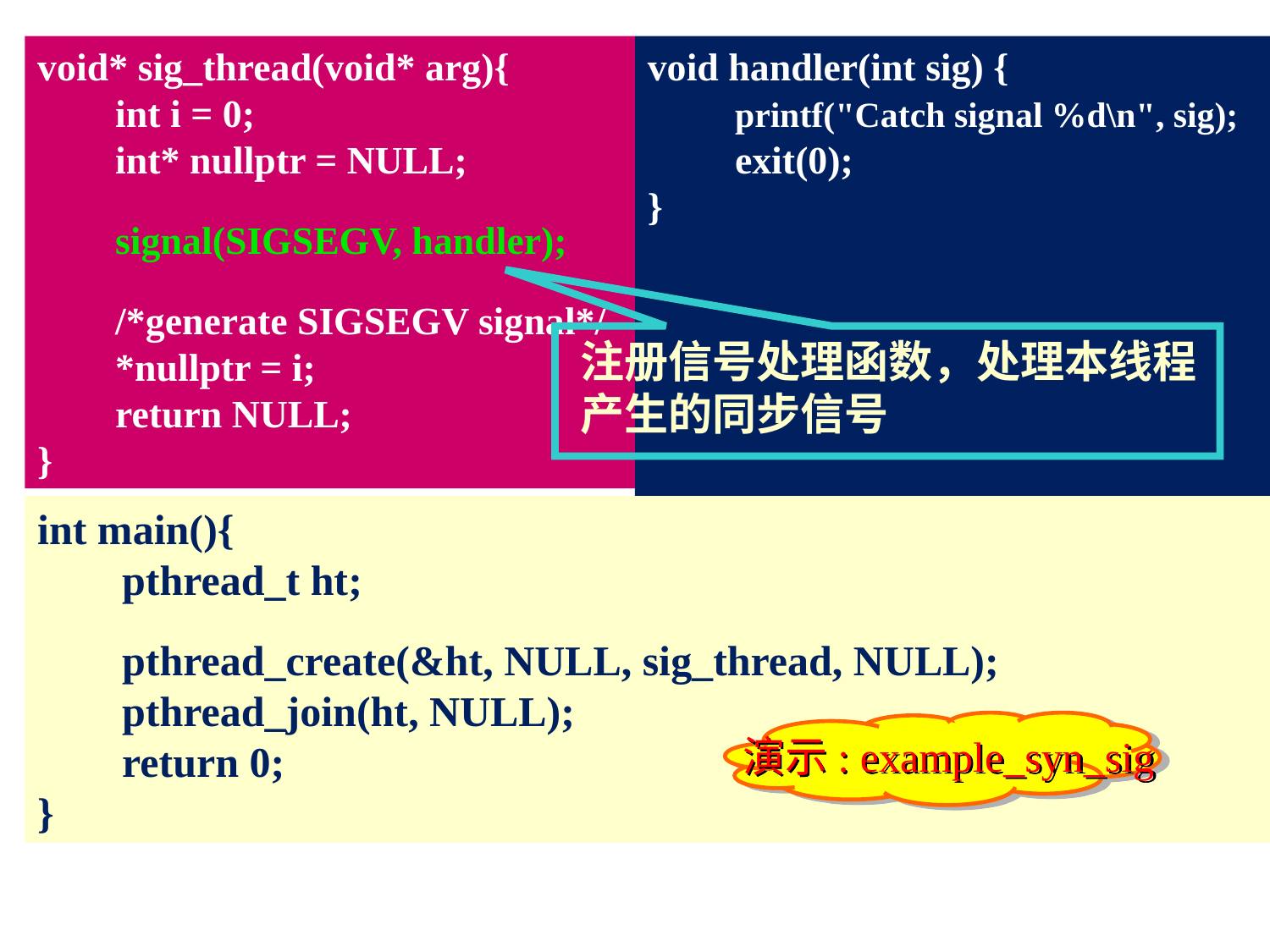

void* sig_thread(void* arg){
        int i = 0;
        int* nullptr = NULL;

        signal(SIGSEGV, handler);

        /*generate SIGSEGV signal*/
        *nullptr = i;
        return NULL;
}
void handler(int sig) {
         printf("Catch signal %d\n", sig);
         exit(0);
}

注册信号处理函数，处理本线程产生的同步信号
int main(){
        pthread_t ht;

        pthread_create(&ht, NULL, sig_thread, NULL);
        pthread_join(ht, NULL);
        return 0;
}

演示: example_syn_sig